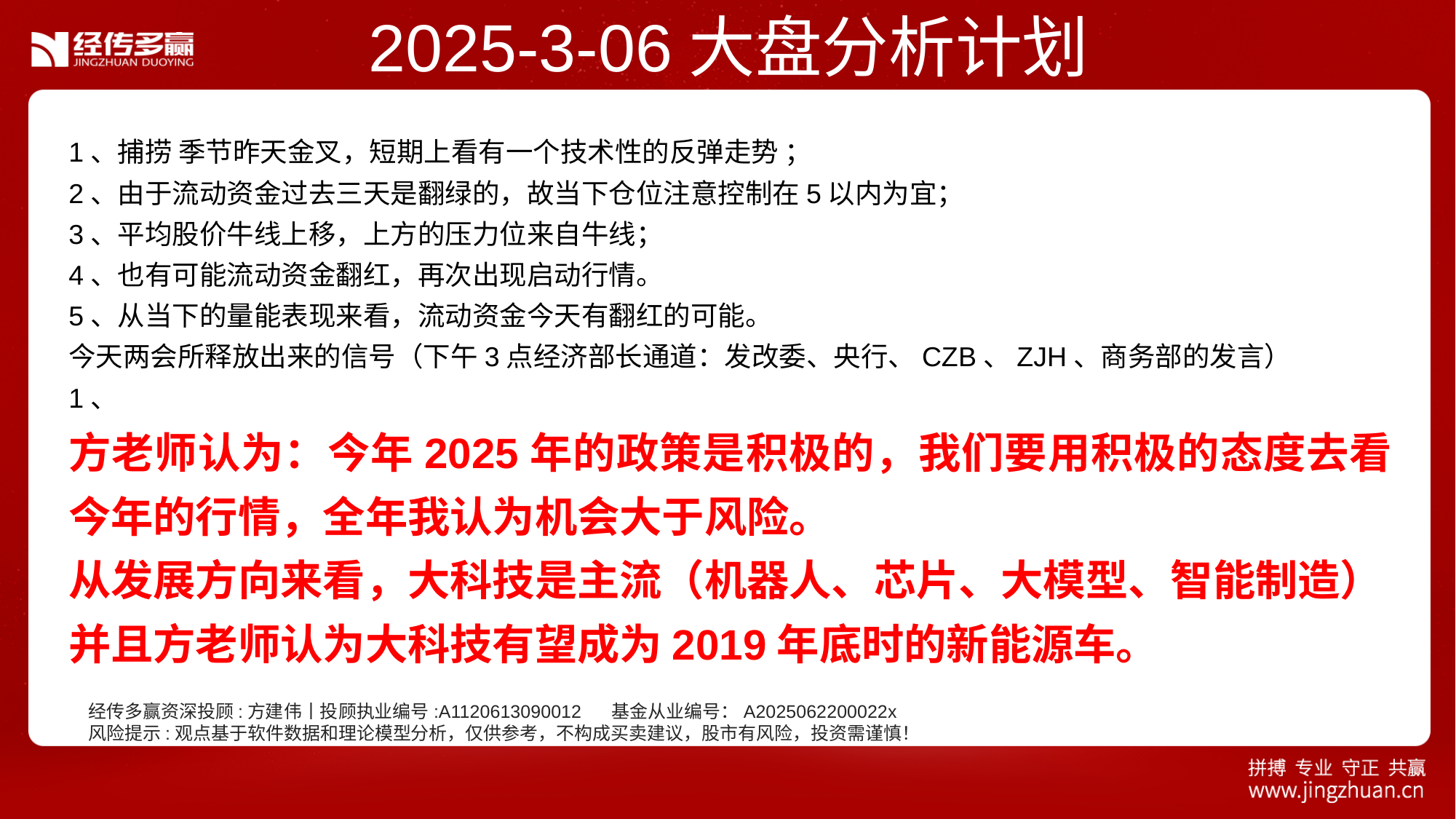

2025-3-06大盘分析计划
1、捕捞 季节昨天金叉，短期上看有一个技术性的反弹走势 ；
2、由于流动资金过去三天是翻绿的，故当下仓位注意控制在5以内为宜；
3、平均股价牛线上移，上方的压力位来自牛线；
4、也有可能流动资金翻红，再次出现启动行情。
5、从当下的量能表现来看，流动资金今天有翻红的可能。
今天两会所释放出来的信号（下午3点经济部长通道：发改委、央行、CZB、ZJH、商务部的发言）
1、
方老师认为：今年2025年的政策是积极的，我们要用积极的态度去看今年的行情，全年我认为机会大于风险。
从发展方向来看，大科技是主流（机器人、芯片、大模型、智能制造）
并且方老师认为大科技有望成为2019年底时的新能源车。